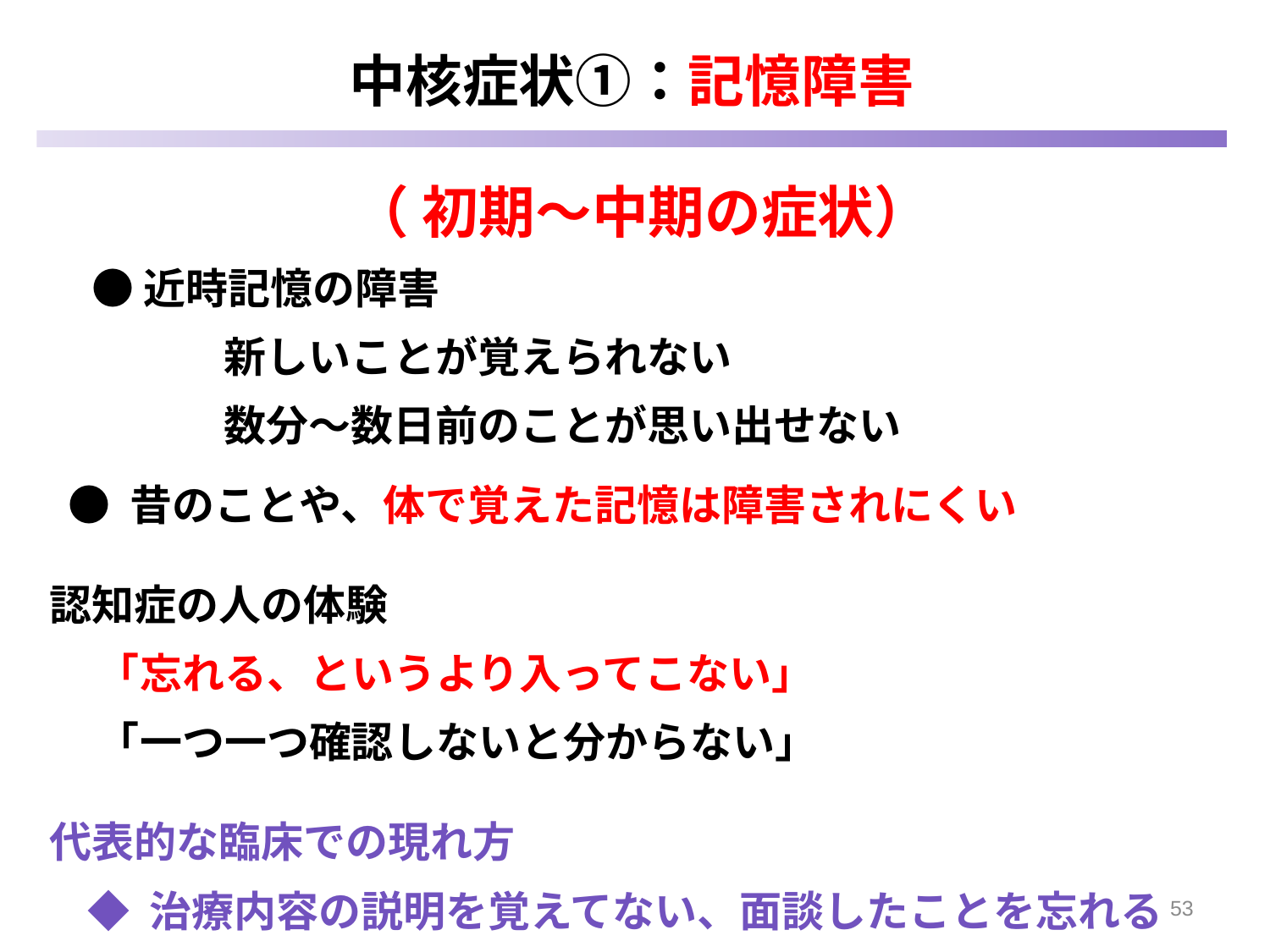

中核症状①：記憶障害

 （ 初期～中期の症状）
　● 近時記憶の障害
		新しいことが覚えられない
		数分～数日前のことが思い出せない
  ● 昔のことや、体で覚えた記憶は障害されにくい
認知症の人の体験
    「忘れる、というより入ってこない」
    「一つ一つ確認しないと分からない」
代表的な臨床での現れ方
    ◆ 治療内容の説明を覚えてない、面談したことを忘れる

53